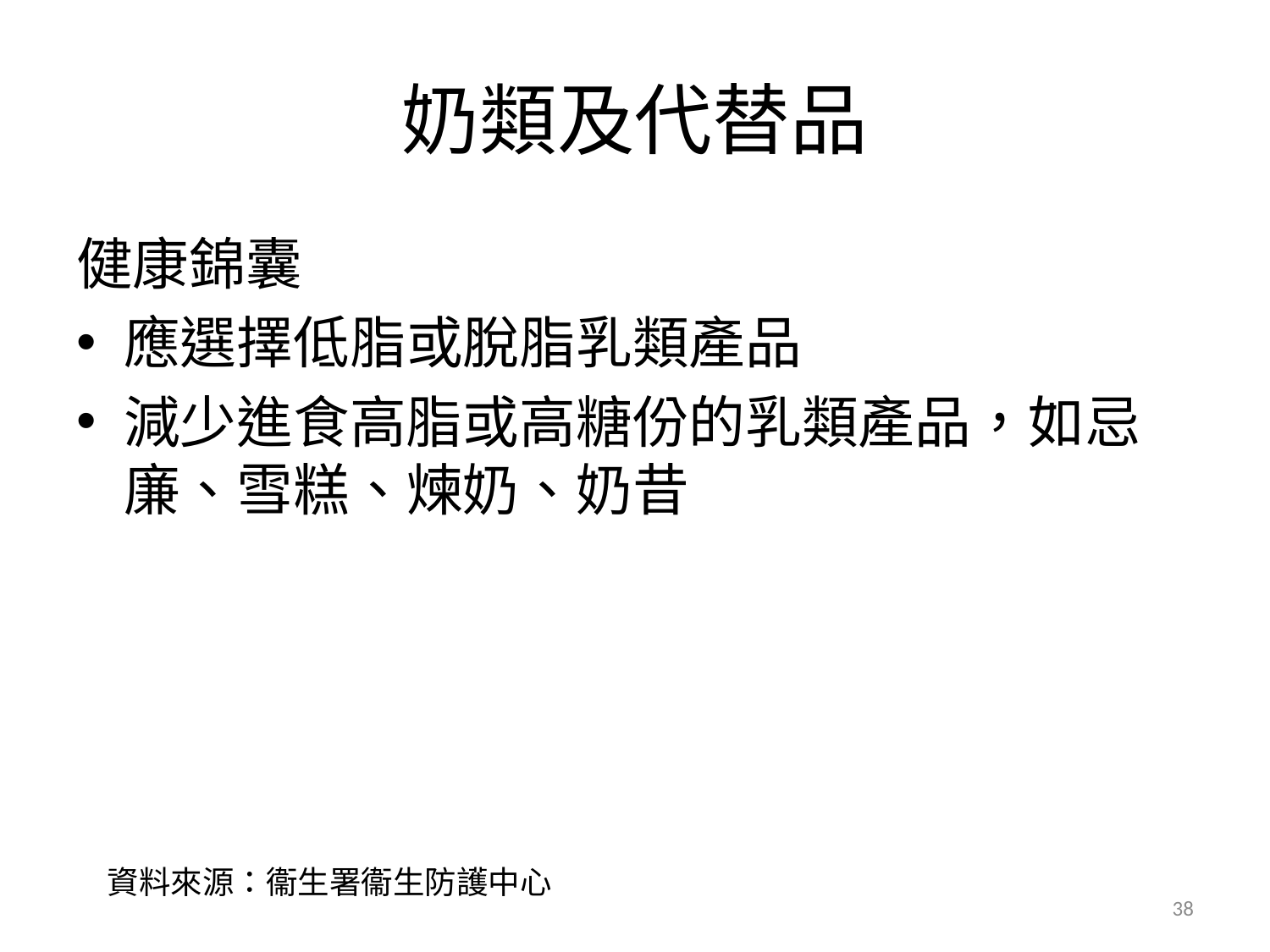

# 奶類及代替品
健康錦囊
應選擇低脂或脫脂乳類產品
減少進食高脂或高糖份的乳類產品，如忌廉、雪糕、煉奶、奶昔
資料來源：衞生署衞生防護中心
38